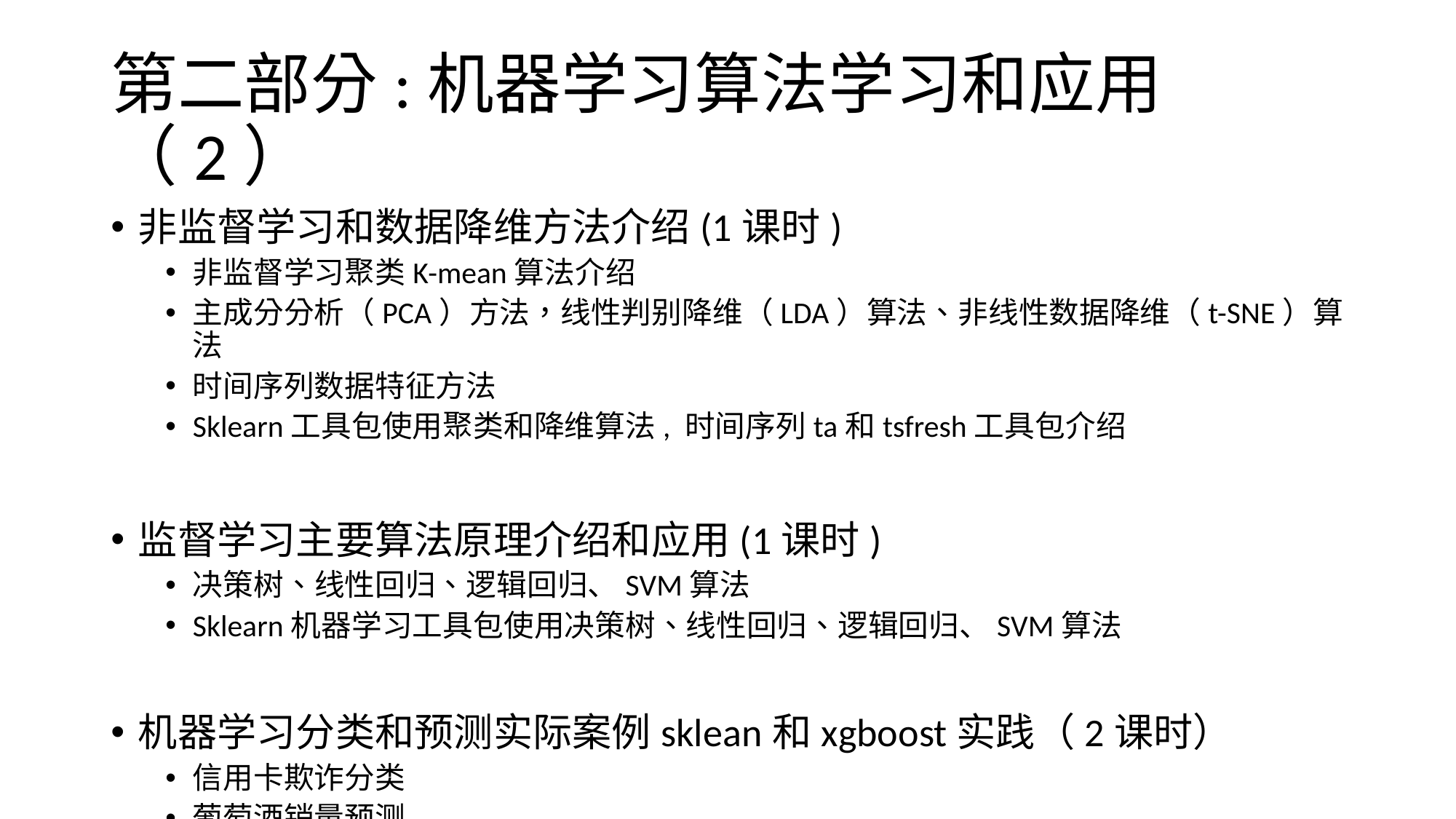

# 第二部分:机器学习算法学习和应用（2）
非监督学习和数据降维方法介绍(1课时)
非监督学习聚类K-mean算法介绍
主成分分析（PCA）方法，线性判别降维（LDA）算法、非线性数据降维（t-SNE）算法
时间序列数据特征方法
Sklearn工具包使用聚类和降维算法, 时间序列ta和tsfresh工具包介绍

监督学习主要算法原理介绍和应用(1课时)
决策树、线性回归、逻辑回归、SVM算法
Sklearn机器学习工具包使用决策树、线性回归、逻辑回归、SVM算法

机器学习分类和预测实际案例sklean和xgboost实践（2课时）
信用卡欺诈分类
葡萄酒销量预测